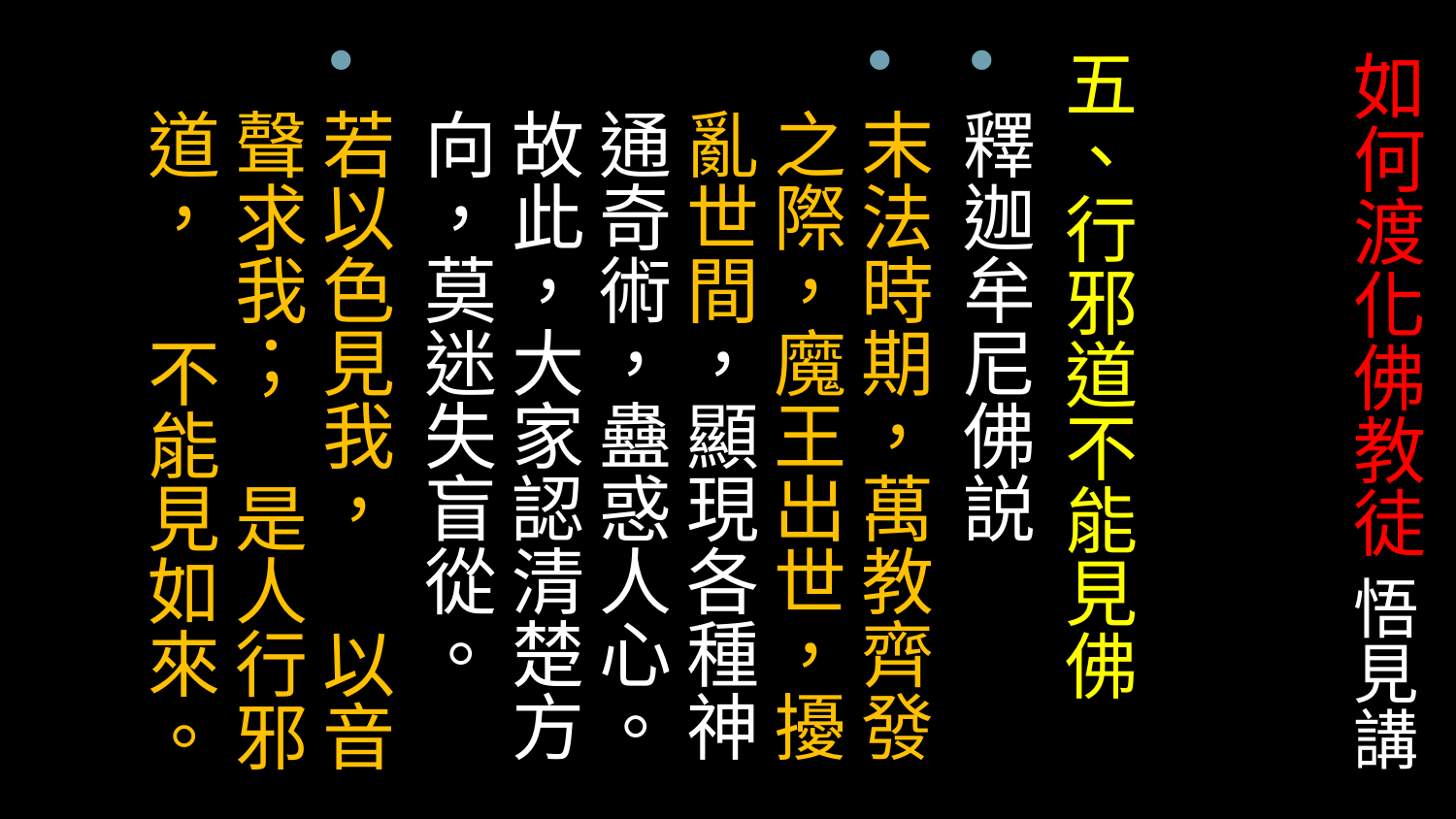

五、行邪道不能見佛
釋迦牟尼佛説
末法時期，萬教齊發之際，魔王出世，擾亂世間，顯現各種神通奇術，蠱惑人心。故此，大家認清楚方向，莫迷失盲從。
若以色見我，     以音聲求我；     是人行邪道，     不能見如來。

# 如何渡化佛教徒 悟見講